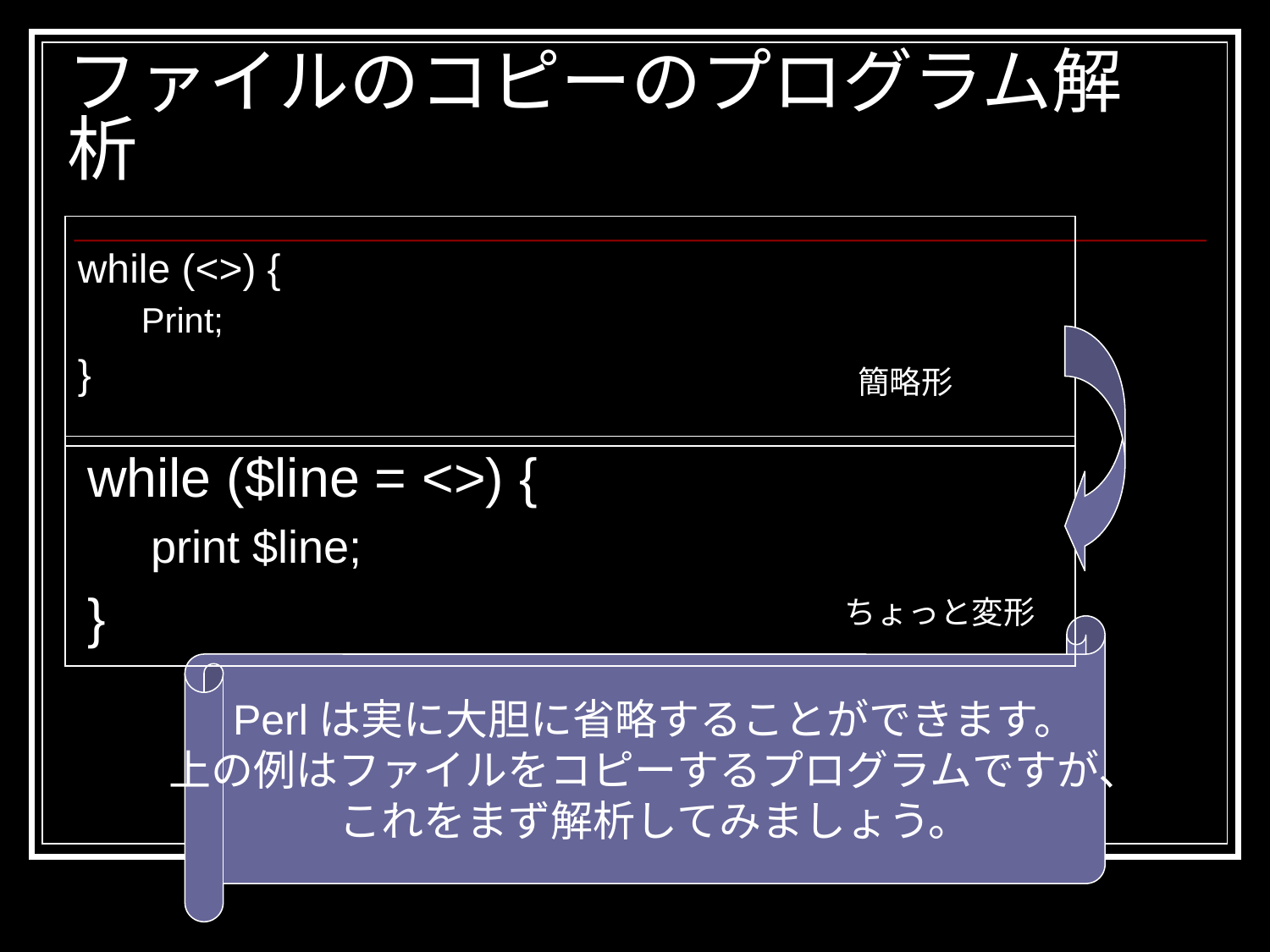

# ファイルのコピーのプログラム解析

while (<>) {
Print;
}

簡略形

while ($line = <>) {
print $line;
}
ちょっと変形
Perlは実に大胆に省略することができます。
上の例はファイルをコピーするプログラムですが、
これをまず解析してみましょう。